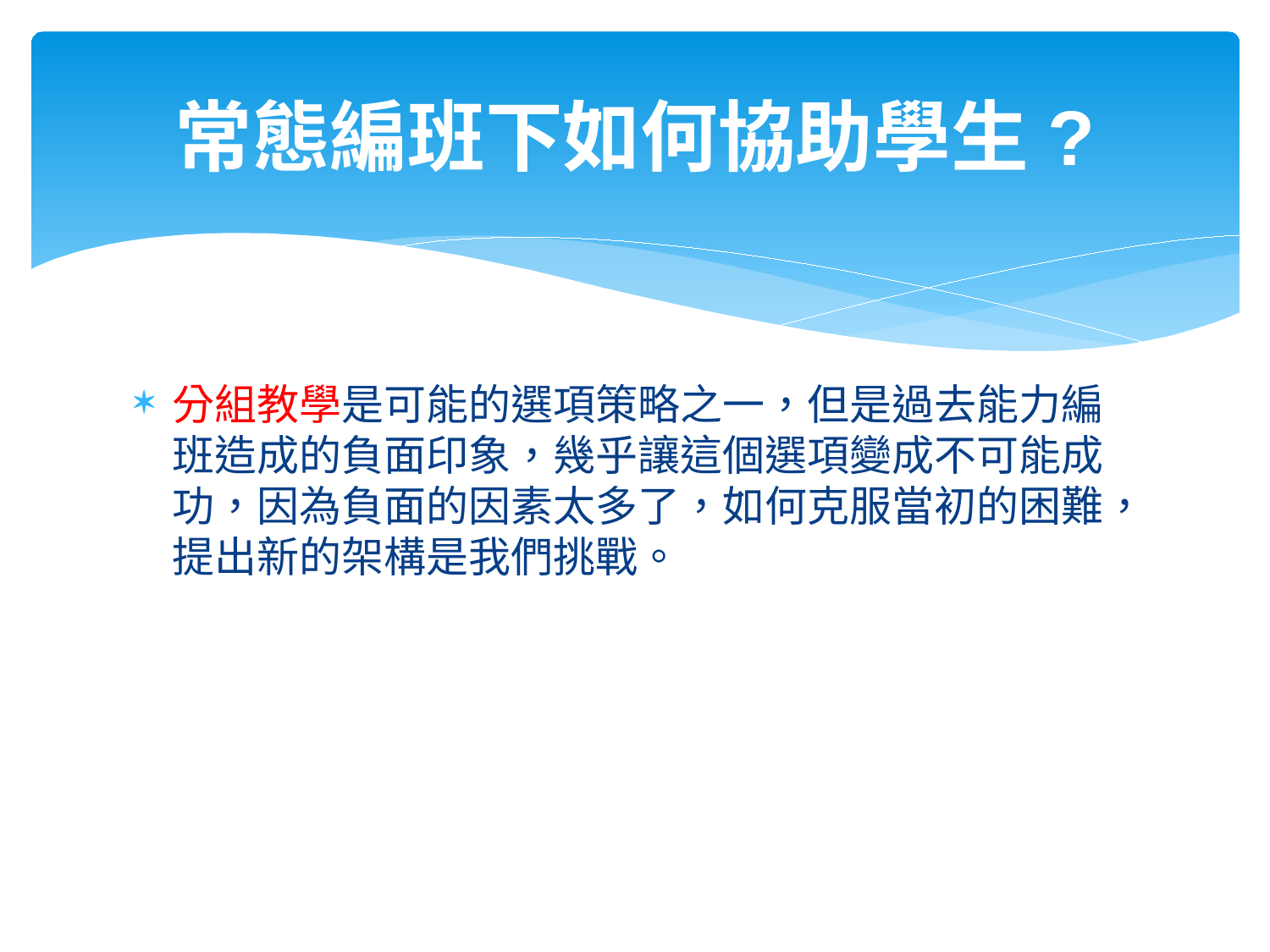

# 常態編班下如何協助學生?
分組教學是可能的選項策略之一，但是過去能力編班造成的負面印象，幾乎讓這個選項變成不可能成功，因為負面的因素太多了，如何克服當初的困難，提出新的架構是我們挑戰。